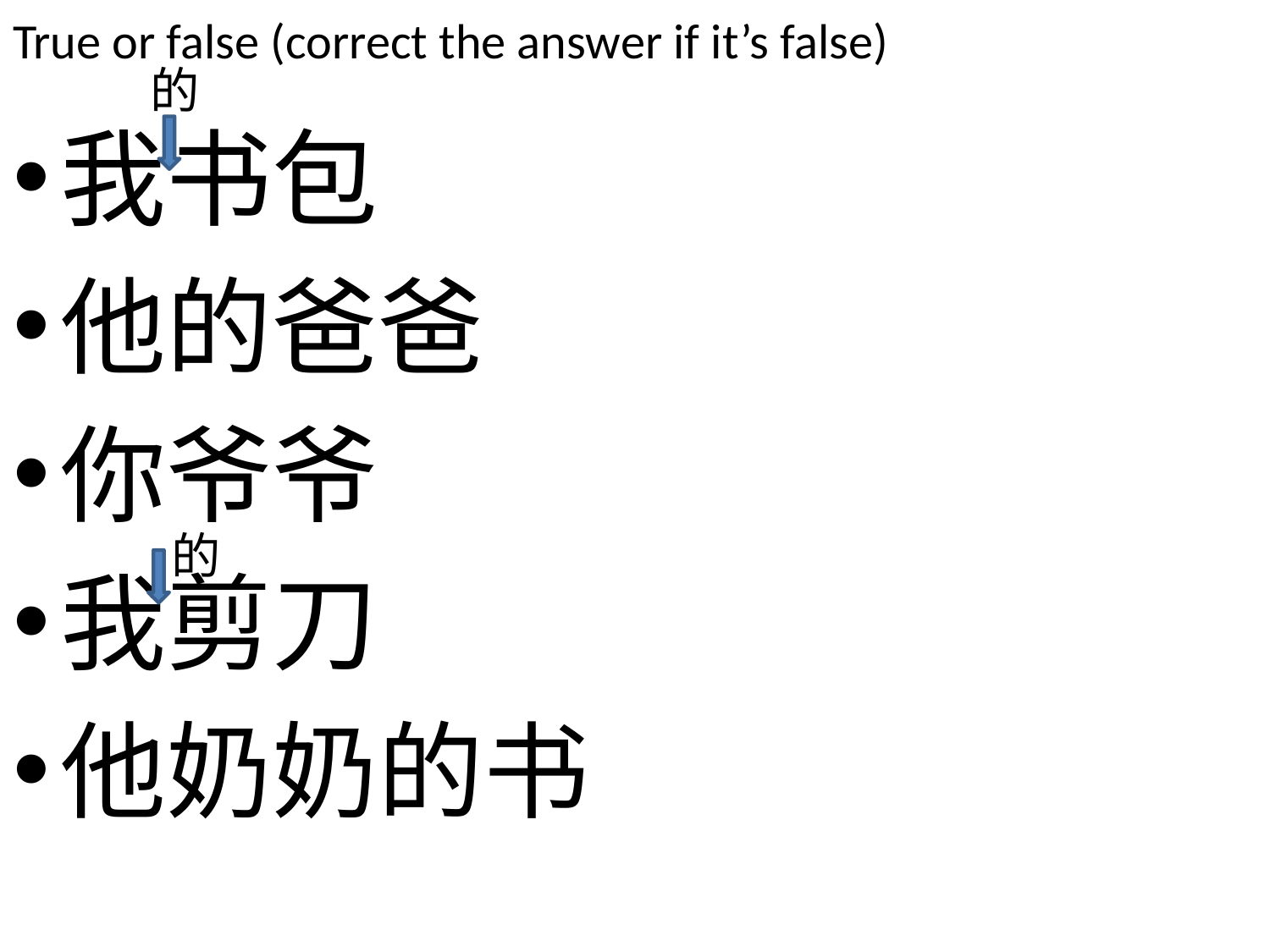

# True or false (correct the answer if it’s false)
的

我书包
他的爸爸
你爷爷
我剪刀
他奶奶的书

的